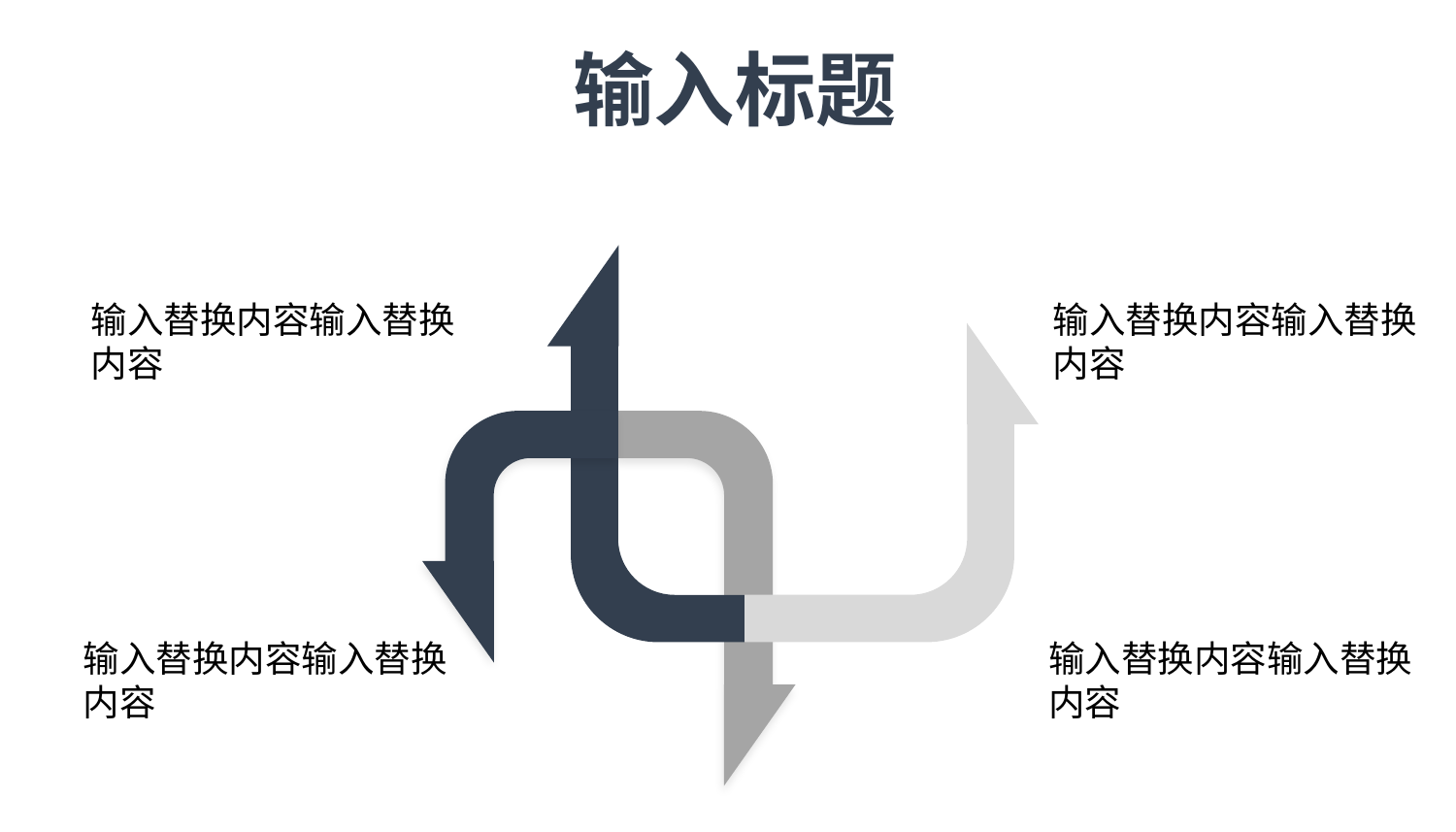

输入标题

输入替换内容输入替换内容
输入替换内容输入替换内容
输入替换内容输入替换内容
输入替换内容输入替换内容